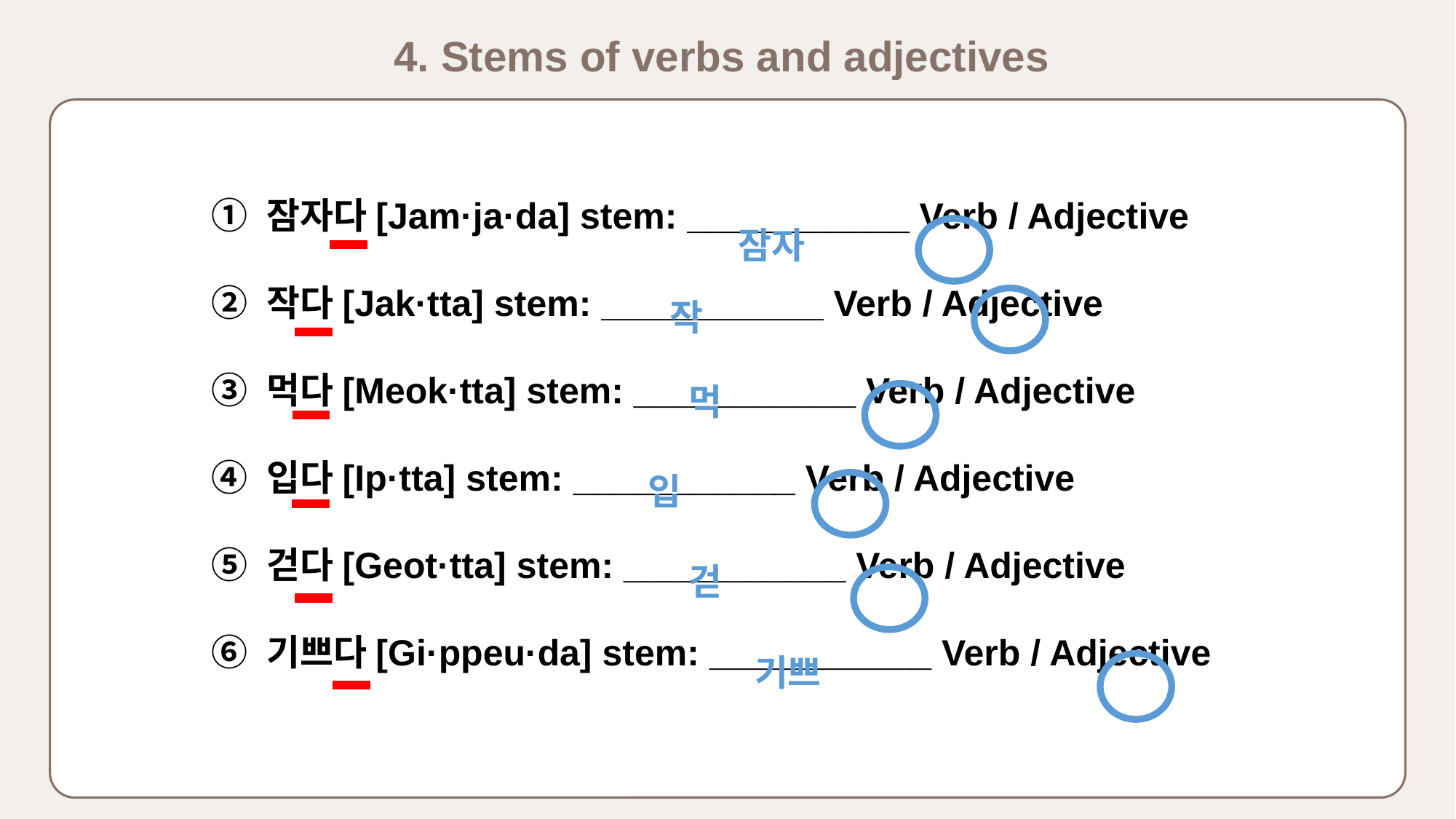

4. Stems of verbs and adjectives

① 잠자다[Jam·ja·da] stem: ___________ Verb / Adjective
② 작다[Jak·tta] stem: ___________ Verb / Adjective
③ 먹다[Meok·tta] stem: ___________ Verb / Adjective
④ 입다[Ip·tta] stem: ___________ Verb / Adjective
⑤ 걷다[Geot·tta] stem: ___________ Verb / Adjective
⑥ 기쁘다[Gi·ppeu·da] stem: ___________ Verb / Adjective

잠자

작
먹

입

걷

기쁘